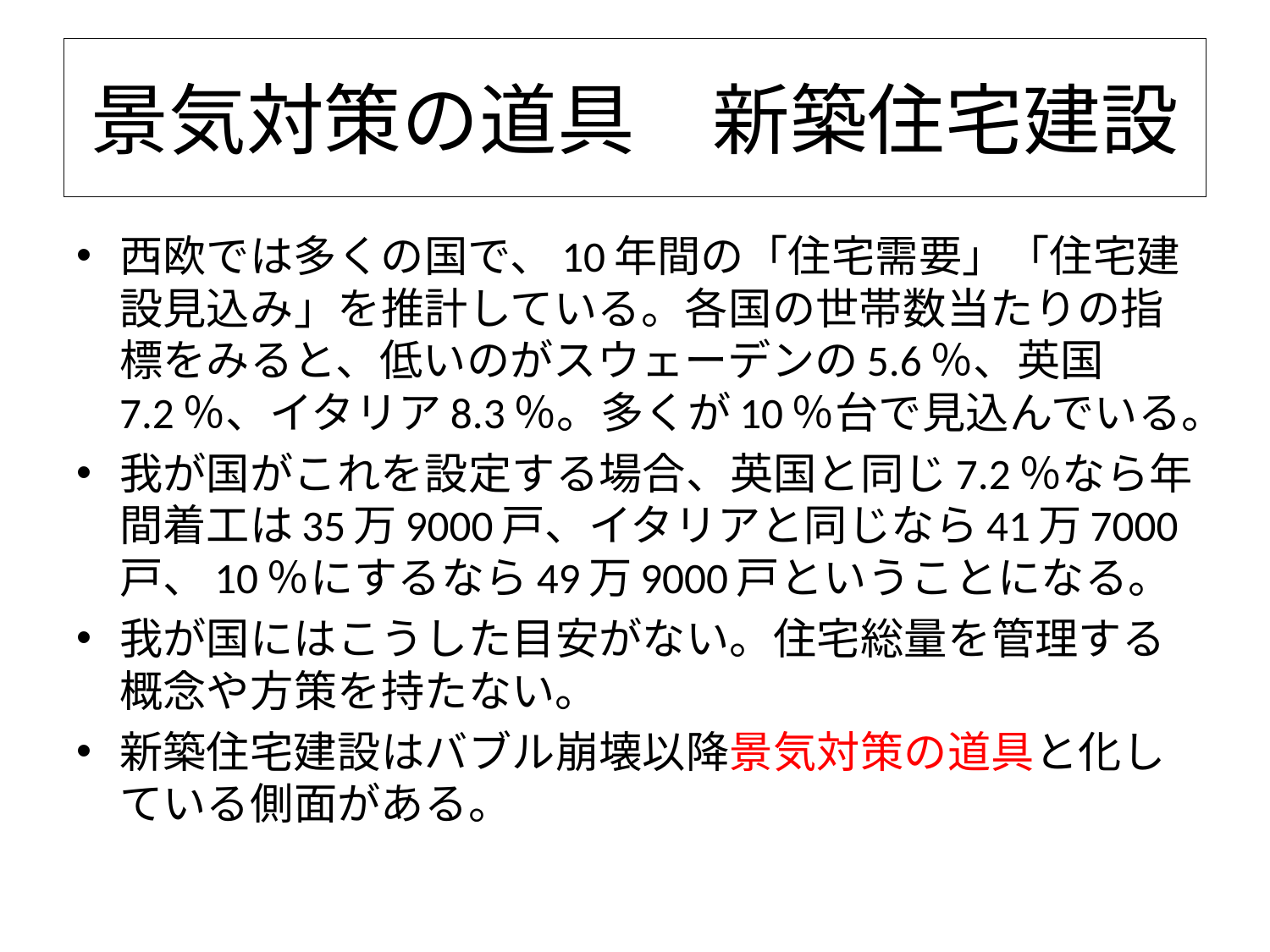

# 景気対策の道具　新築住宅建設
西欧では多くの国で、10年間の「住宅需要」「住宅建設見込み」を推計している。各国の世帯数当たりの指標をみると、低いのがスウェーデンの5.6％、英国7.2％、イタリア8.3％。多くが10％台で見込んでいる。
我が国がこれを設定する場合、英国と同じ7.2％なら年間着工は35万9000戸、イタリアと同じなら41万7000戸、10％にするなら49万9000戸ということになる。
我が国にはこうした目安がない。住宅総量を管理する概念や方策を持たない。
新築住宅建設はバブル崩壊以降景気対策の道具と化している側面がある。